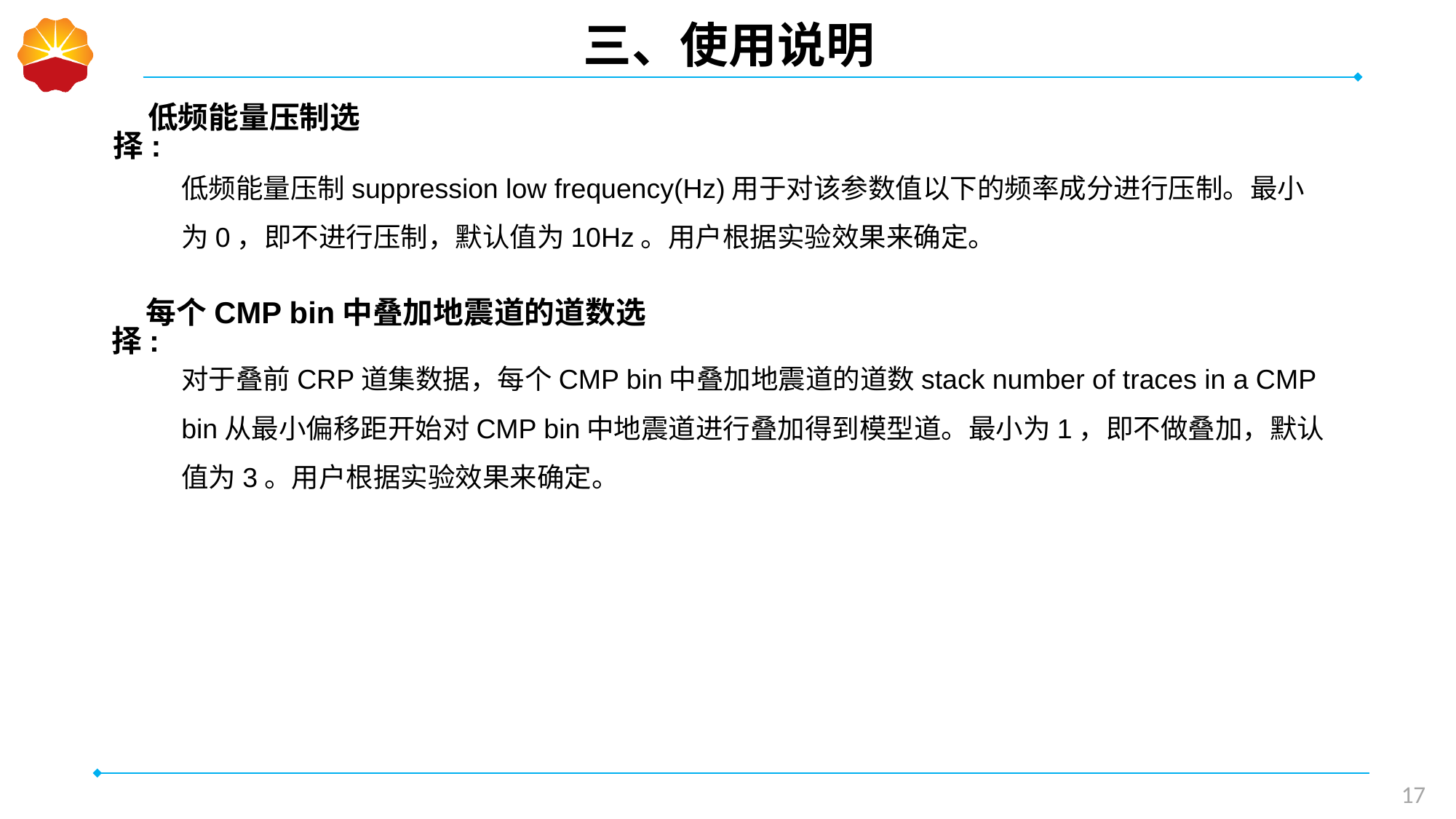

三、使用说明
低频能量压制选择:
低频能量压制suppression low frequency(Hz)用于对该参数值以下的频率成分进行压制。最小为0，即不进行压制，默认值为10Hz。用户根据实验效果来确定。
每个CMP bin中叠加地震道的道数选择:
对于叠前CRP道集数据，每个CMP bin中叠加地震道的道数stack number of traces in a CMP bin从最小偏移距开始对CMP bin中地震道进行叠加得到模型道。最小为1，即不做叠加，默认值为3。用户根据实验效果来确定。
17